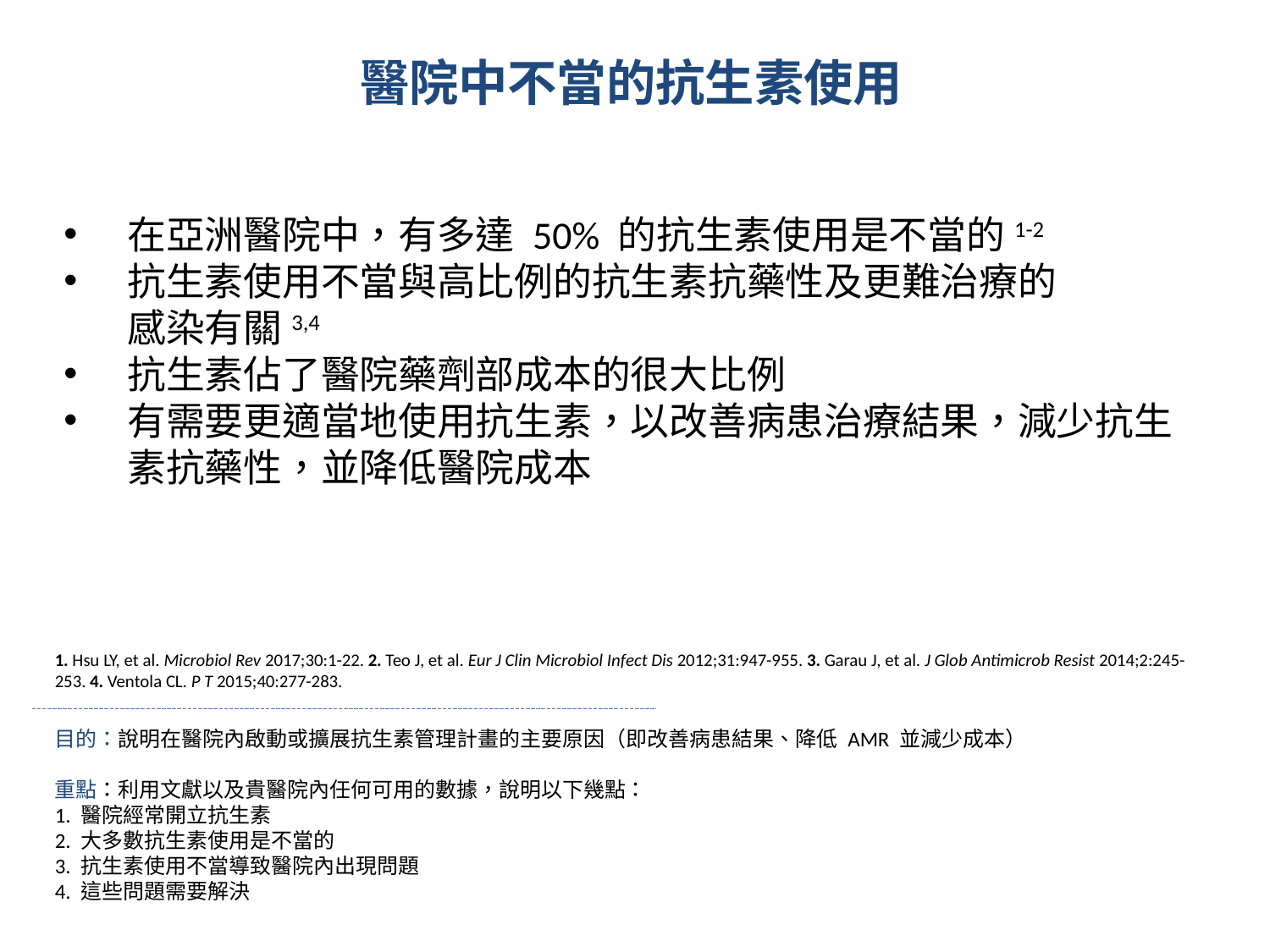

醫院中不當的抗生素使用
在亞洲醫院中，有多達 50% 的抗生素使用是不當的1-2
抗生素使用不當與高比例的抗生素抗藥性及更難治療的
感染有關3,4
抗生素佔了醫院藥劑部成本的很大比例
有需要更適當地使用抗生素，以改善病患治療結果，減少抗生素抗藥性，並降低醫院成本
1. Hsu LY, et al. Microbiol Rev 2017;30:1-22. 2. Teo J, et al. Eur J Clin Microbiol Infect Dis 2012;31:947-955. 3. Garau J, et al. J Glob Antimicrob Resist 2014;2:245-253. 4. Ventola CL. P T 2015;40:277-283.
目的：說明在醫院內啟動或擴展抗生素管理計畫的主要原因（即改善病患結果、降低 AMR 並減少成本）

重點：利用文獻以及貴醫院內任何可用的數據，說明以下幾點：
1. 醫院經常開立抗生素
2. 大多數抗生素使用是不當的
3. 抗生素使用不當導致醫院內出現問題
4. 這些問題需要解決